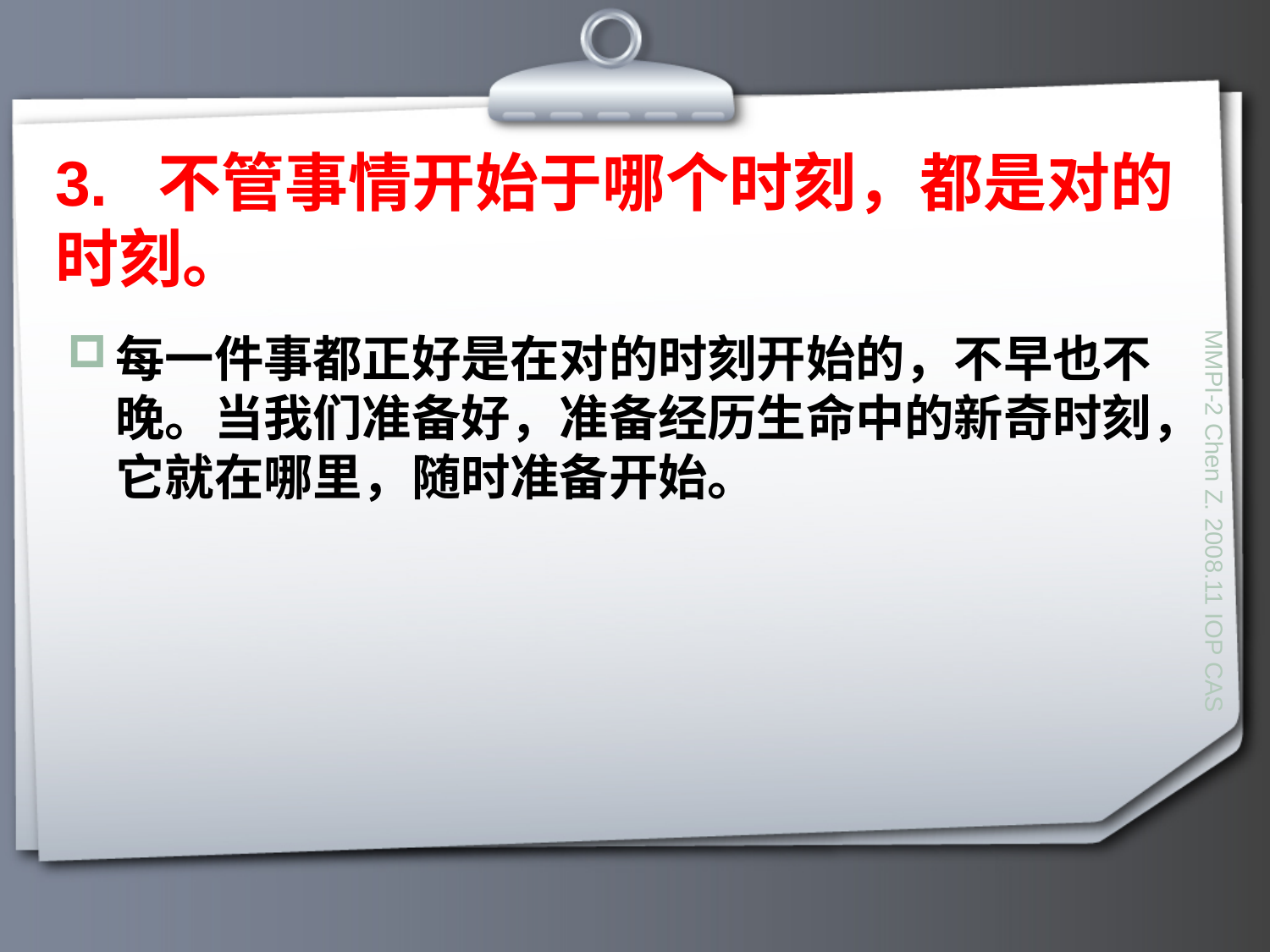

# 3.  不管事情开始于哪个时刻，都是对的时刻。
每一件事都正好是在对的时刻开始的，不早也不晚。当我们准备好，准备经历生命中的新奇时刻，它就在哪里，随时准备开始。